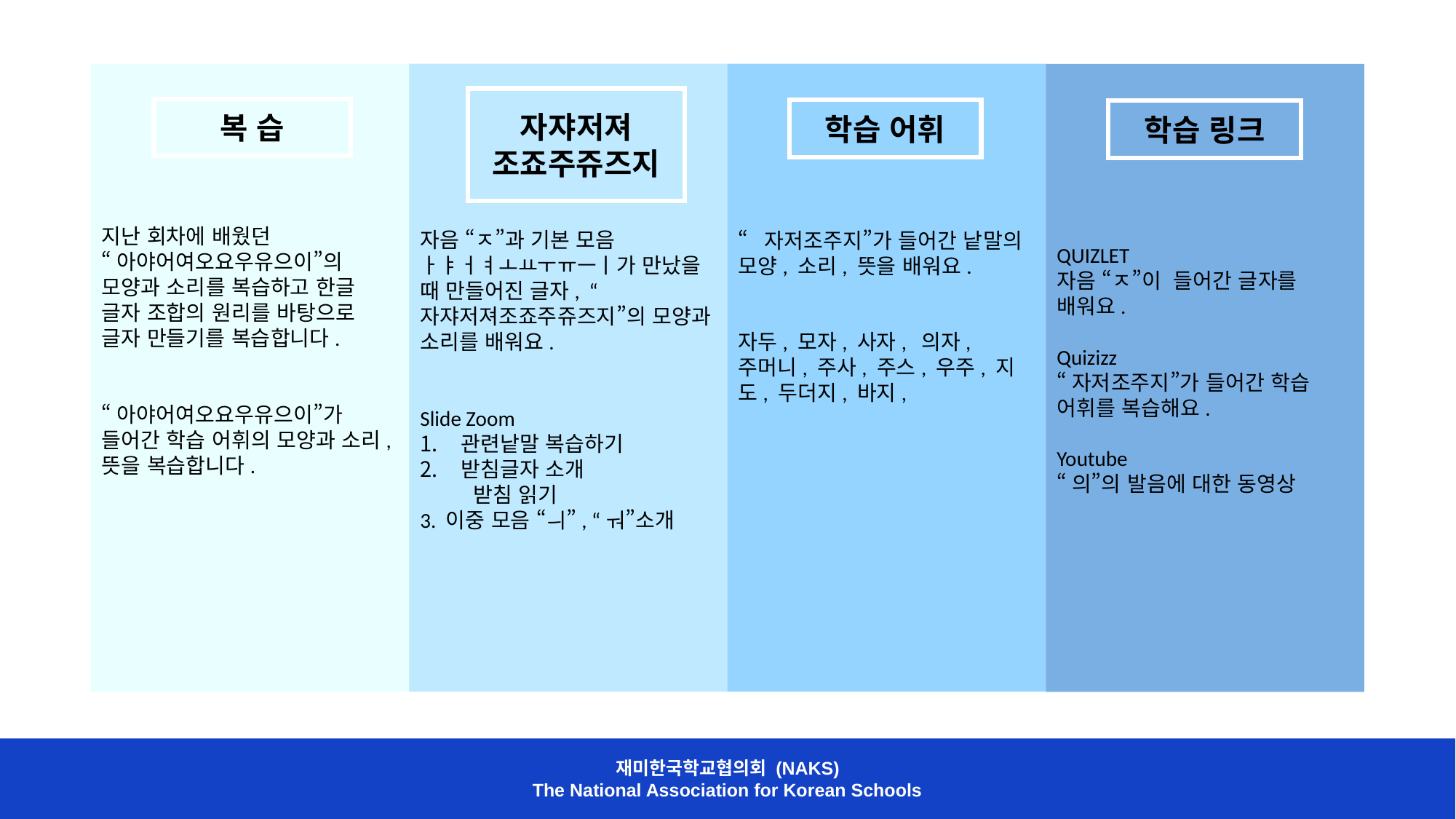

지난 회차에 배웠던
“아야어여오요우유으이”의 모양과 소리를 복습하고 한글 글자 조합의 원리를 바탕으로 글자 만들기를 복습합니다.

“아야어여오요우유으이”가 들어간 학습 어휘의 모양과 소리, 뜻을 복습합니다.

자음 “ㅈ”과 기본 모음 ㅏㅑㅓㅕㅗㅛㅜㅠㅡㅣ가 만났을 때 만들어진 글자,  “자쟈저져조죠주쥬즈지”의 모양과 소리를 배워요.

Slide Zoom
관련낱말 복습하기
받침글자 소개
        받침 읽기
3. 이중 모음 “ㅢ”, “ㅝ”소개

“자저조주지”가 들어간 낱말의 모양, 소리, 뜻을 배워요.

자두, 모자, 사자,  의자, 주머니, 주사, 주스, 우주, 지도, 두더지, 바지,

찾

QUIZLET
자음 “ㅈ”이  들어간 글자를 배워요.

Quizizz
“자저조주지”가 들어간 학습 어휘를 복습해요.

Youtube
“의”의 발음에 대한 동영상

자쟈저져
조죠주쥬즈지
복 습
학습 어휘
학습 링크
재미한국학교협의회 (NAKS)
The National Association for Korean Schools